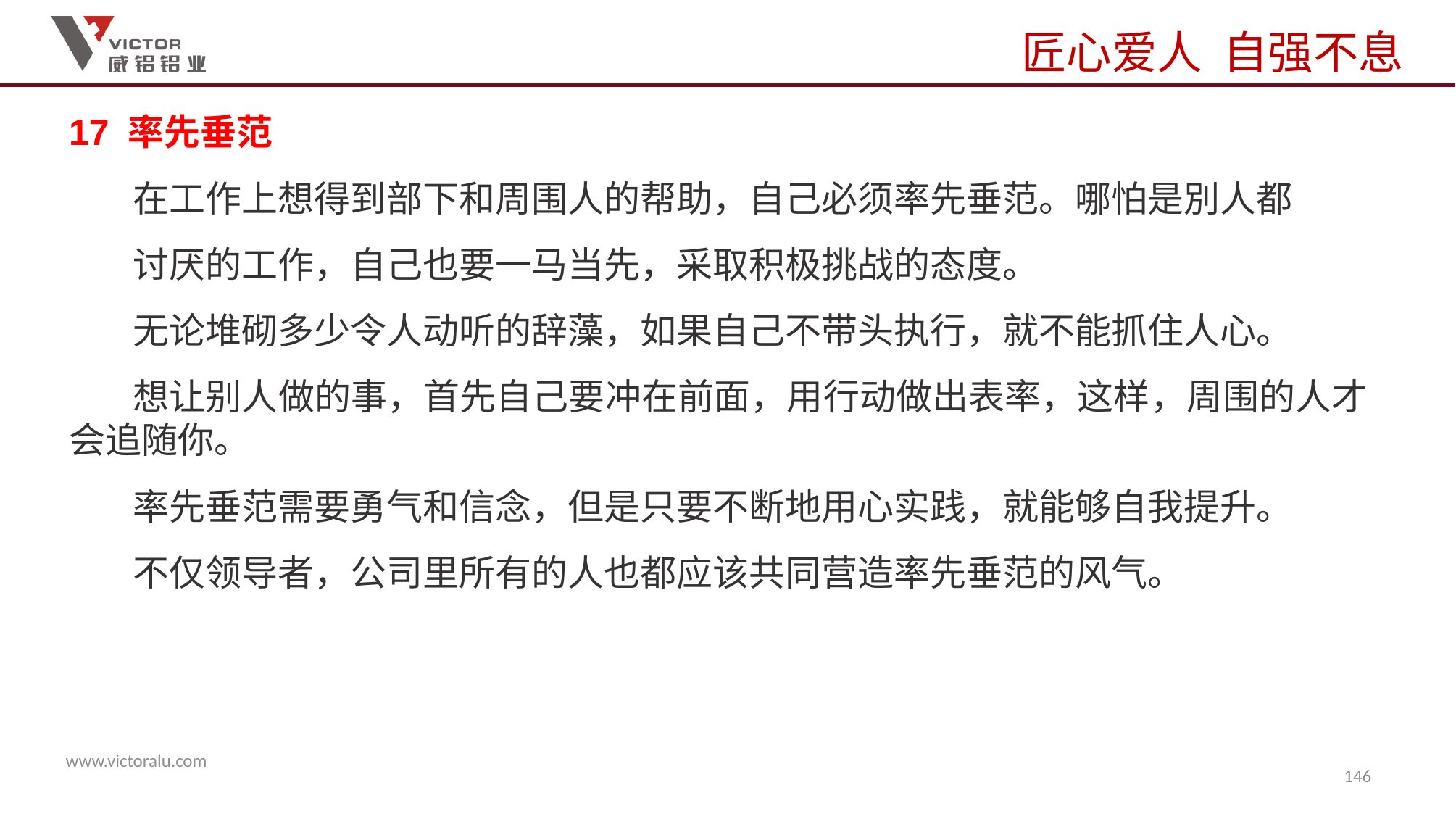

17 率先垂范
在工作上想得到部下和周围人的帮助，自己必须率先垂范。哪怕是別人都
讨厌的工作，自己也要一马当先，采取积极挑战的态度。
无论堆砌多少令人动听的辞藻，如果自己不带头执行，就不能抓住人心。
想让别人做的事，首先自己要冲在前面，用行动做出表率，这样，周围的人才会追随你。
率先垂范需要勇气和信念，但是只要不断地用心实践，就能够自我提升。
不仅领导者，公司里所有的人也都应该共同营造率先垂范的风气。

146